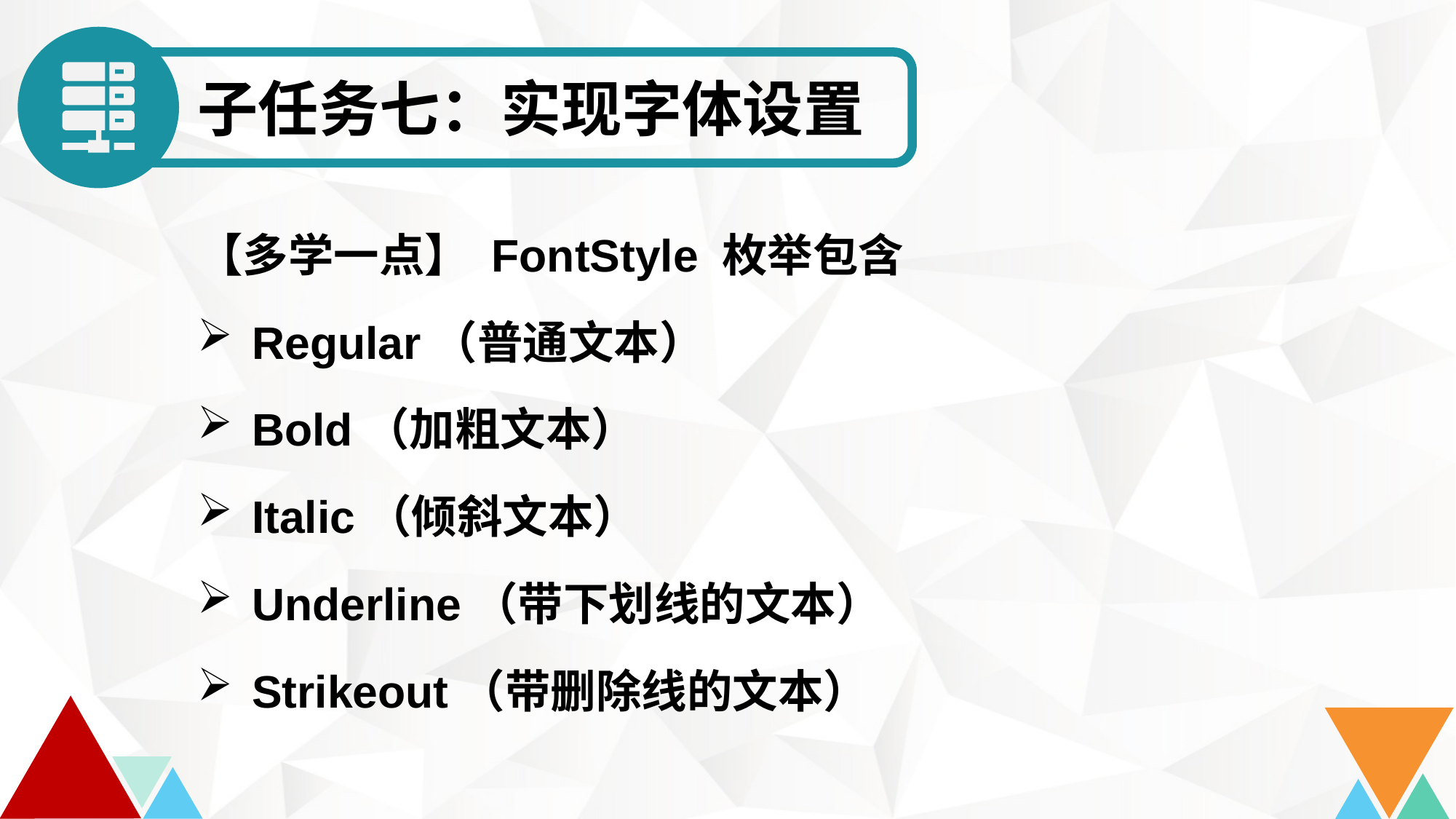

子任务七：实现字体设置
【多学一点】 FontStyle 枚举包含
Regular（普通文本）
Bold（加粗文本）
Italic（倾斜文本）
Underline（带下划线的文本）
Strikeout（带删除线的文本）